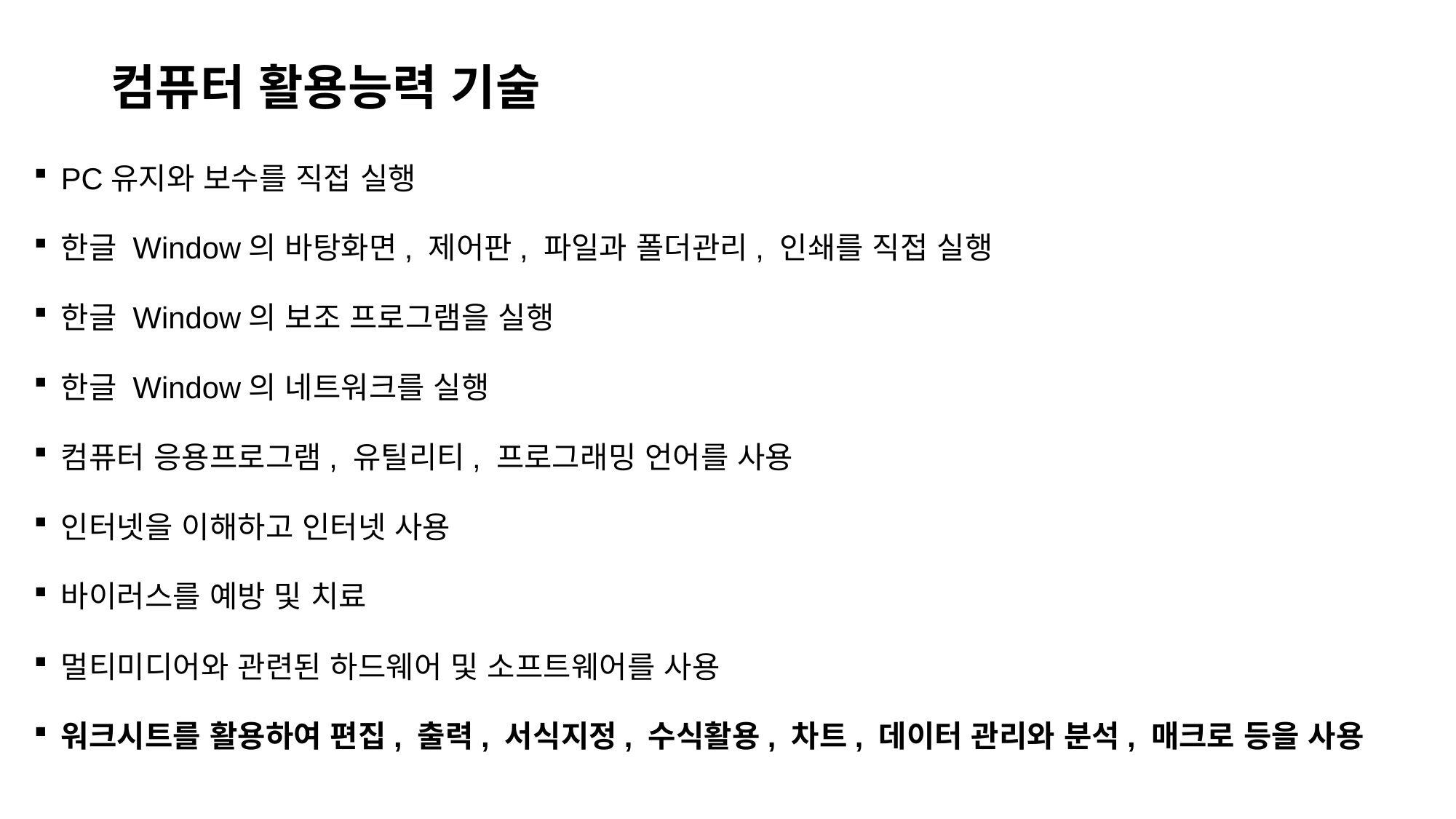

# 컴퓨터 활용능력 기술
PC유지와 보수를 직접 실행
한글 Window의 바탕화면, 제어판, 파일과 폴더관리, 인쇄를 직접 실행
한글 Window의 보조 프로그램을 실행
한글 Window의 네트워크를 실행
컴퓨터 응용프로그램, 유틸리티, 프로그래밍 언어를 사용
인터넷을 이해하고 인터넷 사용
바이러스를 예방 및 치료
멀티미디어와 관련된 하드웨어 및 소프트웨어를 사용
워크시트를 활용하여 편집, 출력, 서식지정, 수식활용, 차트, 데이터 관리와 분석, 매크로 등을 사용